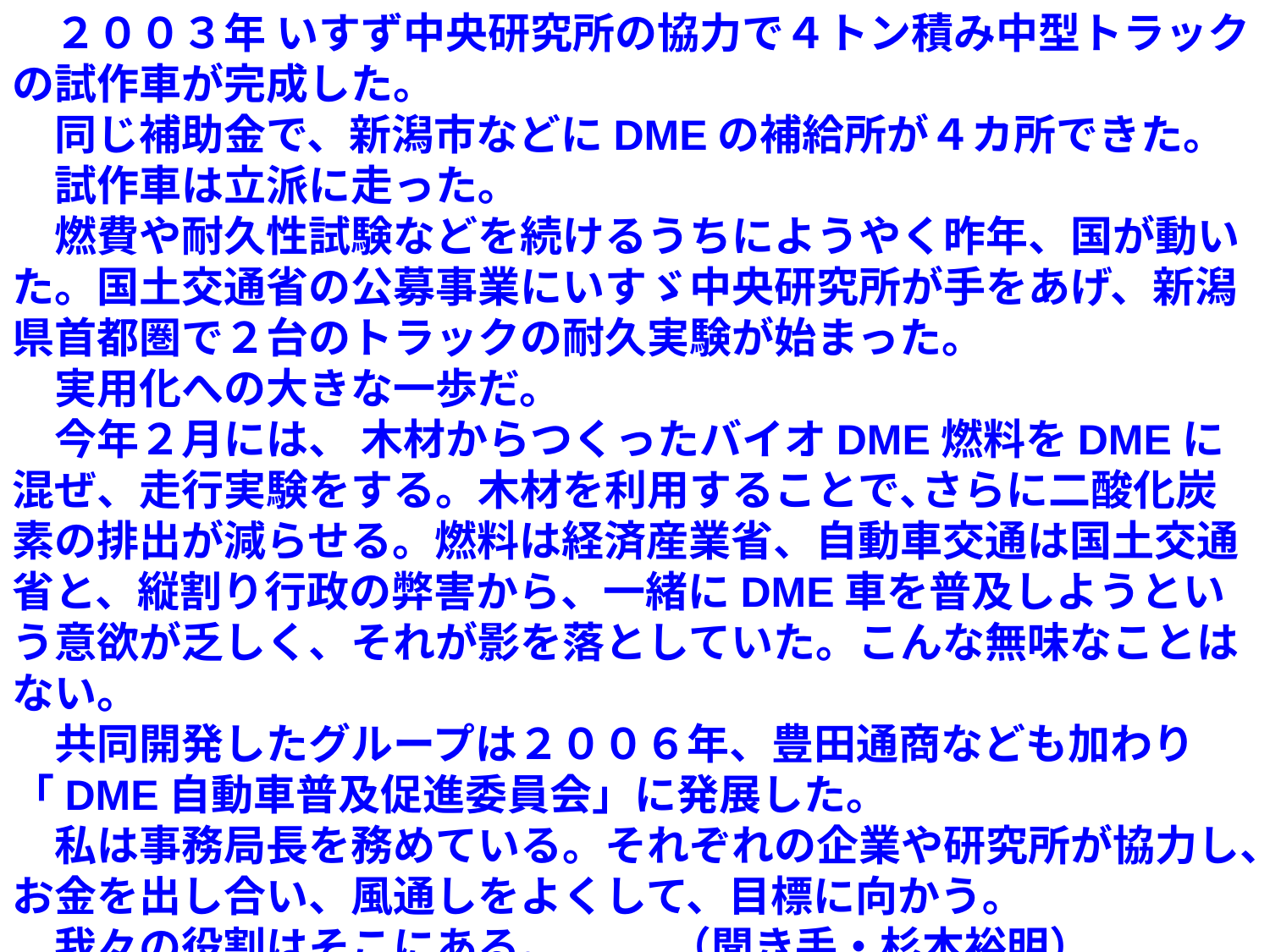

２００３年 いすず中央研究所の協力で４トン積み中型トラックの試作車が完成した。
　同じ補助金で、新潟市などにDMEの補給所が４カ所できた。
　試作車は立派に走った｡
　燃費や耐久性試験などを続けるうちにようやく昨年、国が動いた。国土交通省の公募事業にいすゞ中央研究所が手をあげ、新潟県首都圏で２台のトラックの耐久実験が始まった。
　実用化への大きな一歩だ。
　今年２月には、 木材からつくったバイオDME燃料をDMEに混ぜ、走行実験をする。木材を利用することで､さらに二酸化炭素の排出が減らせる。燃料は経済産業省、自動車交通は国土交通省と、縦割り行政の弊害から、一緒にDME車を普及しようという意欲が乏しく、それが影を落としていた。こんな無味なことはない。
　共同開発したグループは２００６年、豊田通商なども加わり「DME自動車普及促進委員会」に発展した。
　私は事務局長を務めている。それぞれの企業や研究所が協力し、お金を出し合い、風通しをよくして、目標に向かう｡
　我々の役割はそこにある｡　　　（聞き手・杉本裕明）